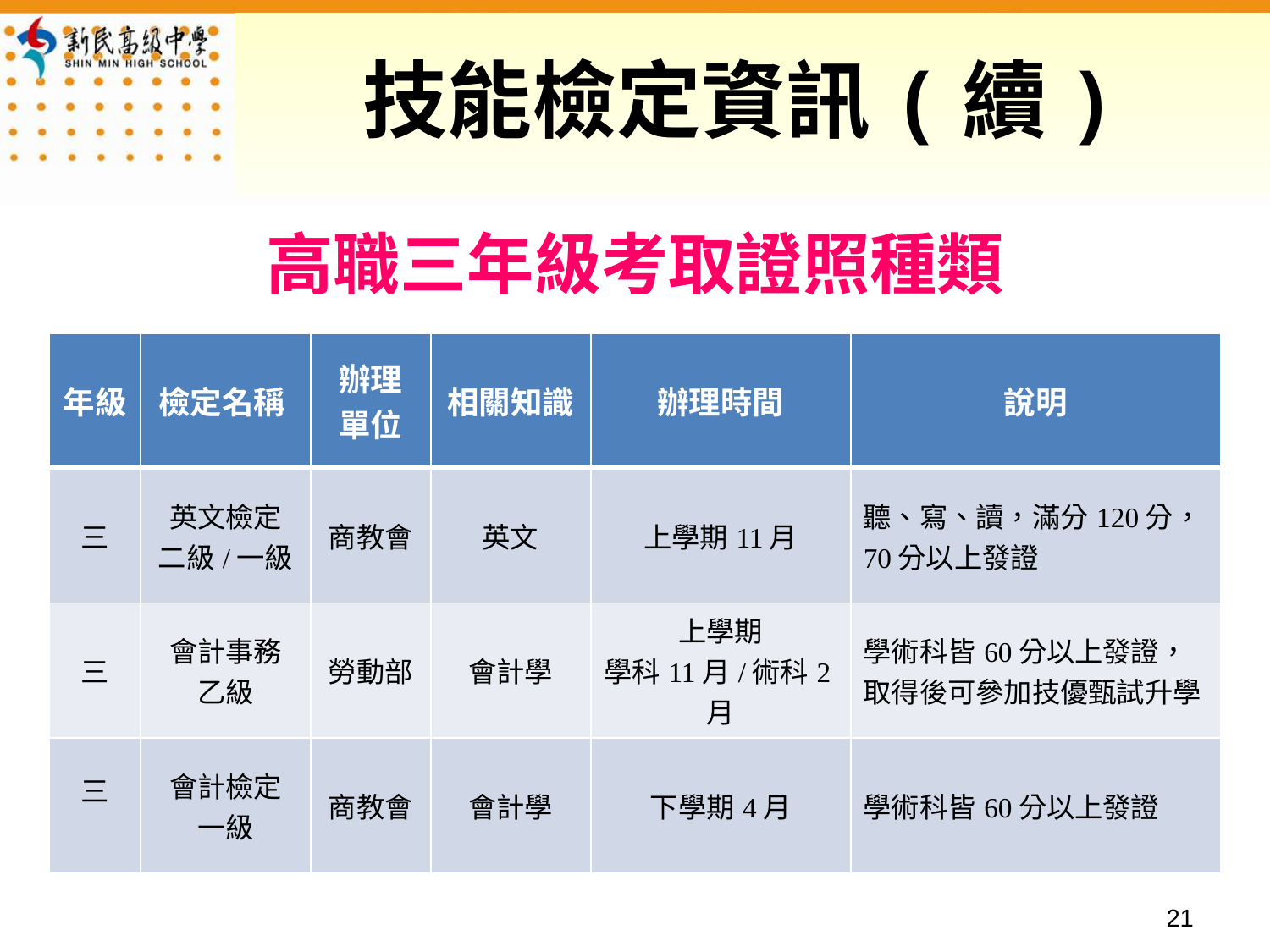

# 技能檢定資訊(續)
高職三年級考取證照種類
| 年級 | 檢定名稱 | 辦理 單位 | 相關知識 | 辦理時間 | 說明 |
| --- | --- | --- | --- | --- | --- |
| 三 | 英文檢定 二級/一級 | 商教會 | 英文 | 上學期11月 | 聽、寫、讀，滿分120分，70分以上發證 |
| 三 | 會計事務 乙級 | 勞動部 | 會計學 | 上學期 學科11月/術科2月 | 學術科皆60分以上發證，取得後可參加技優甄試升學 |
| 三 | 會計檢定 一級 | 商教會 | 會計學 | 下學期4月 | 學術科皆60分以上發證 |
21